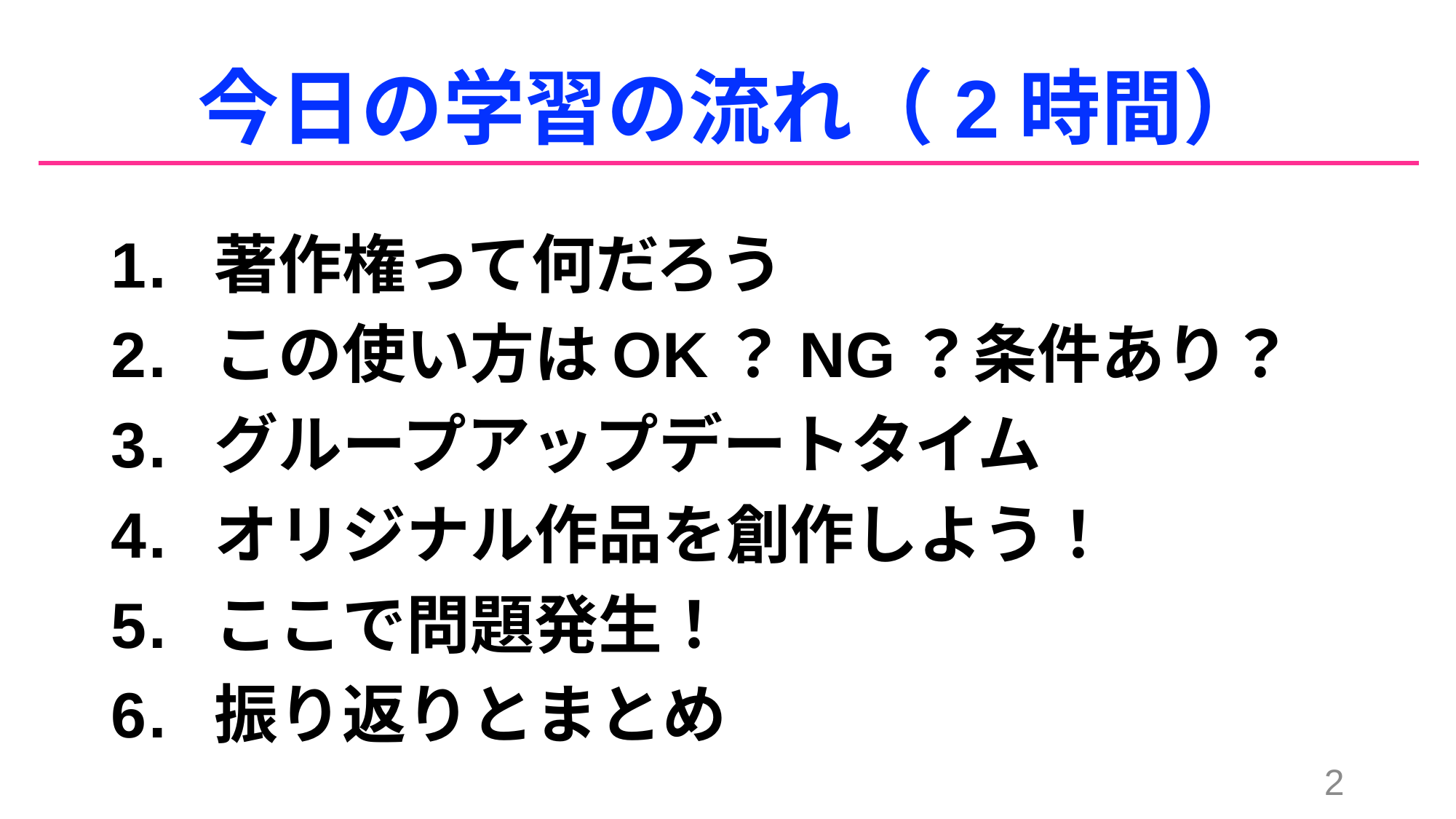

# 今日の学習の流れ（2時間）
著作権って何だろう
この使い方はOK？NG？条件あり？
グループアップデートタイム
オリジナル作品を創作しよう！
ここで問題発生！
振り返りとまとめ
2